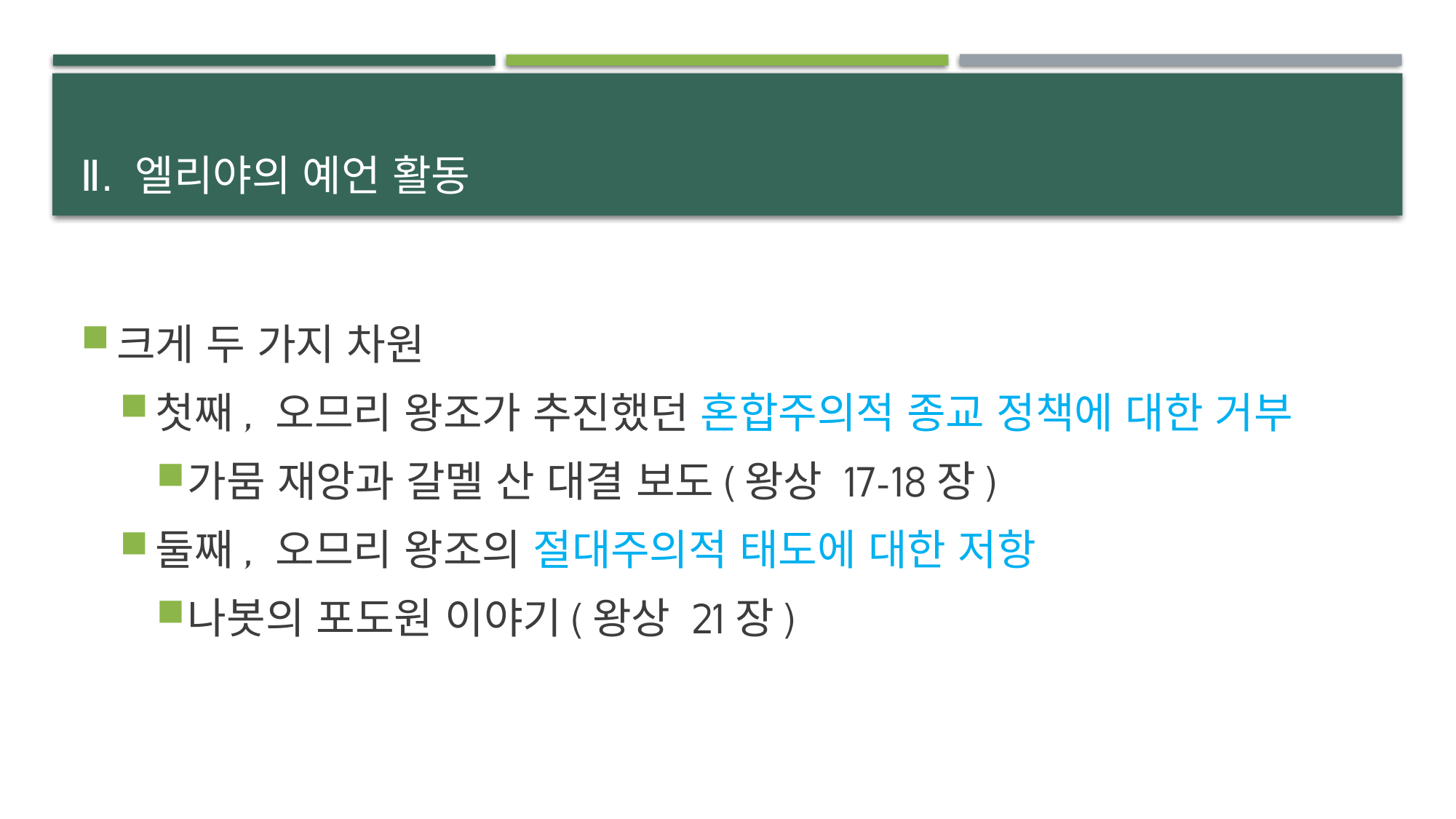

# Ⅱ. 엘리야의 예언 활동
크게 두 가지 차원
첫째, 오므리 왕조가 추진했던 혼합주의적 종교 정책에 대한 거부
가뭄 재앙과 갈멜 산 대결 보도(왕상 17-18장)
둘째, 오므리 왕조의 절대주의적 태도에 대한 저항
나봇의 포도원 이야기(왕상 21장)